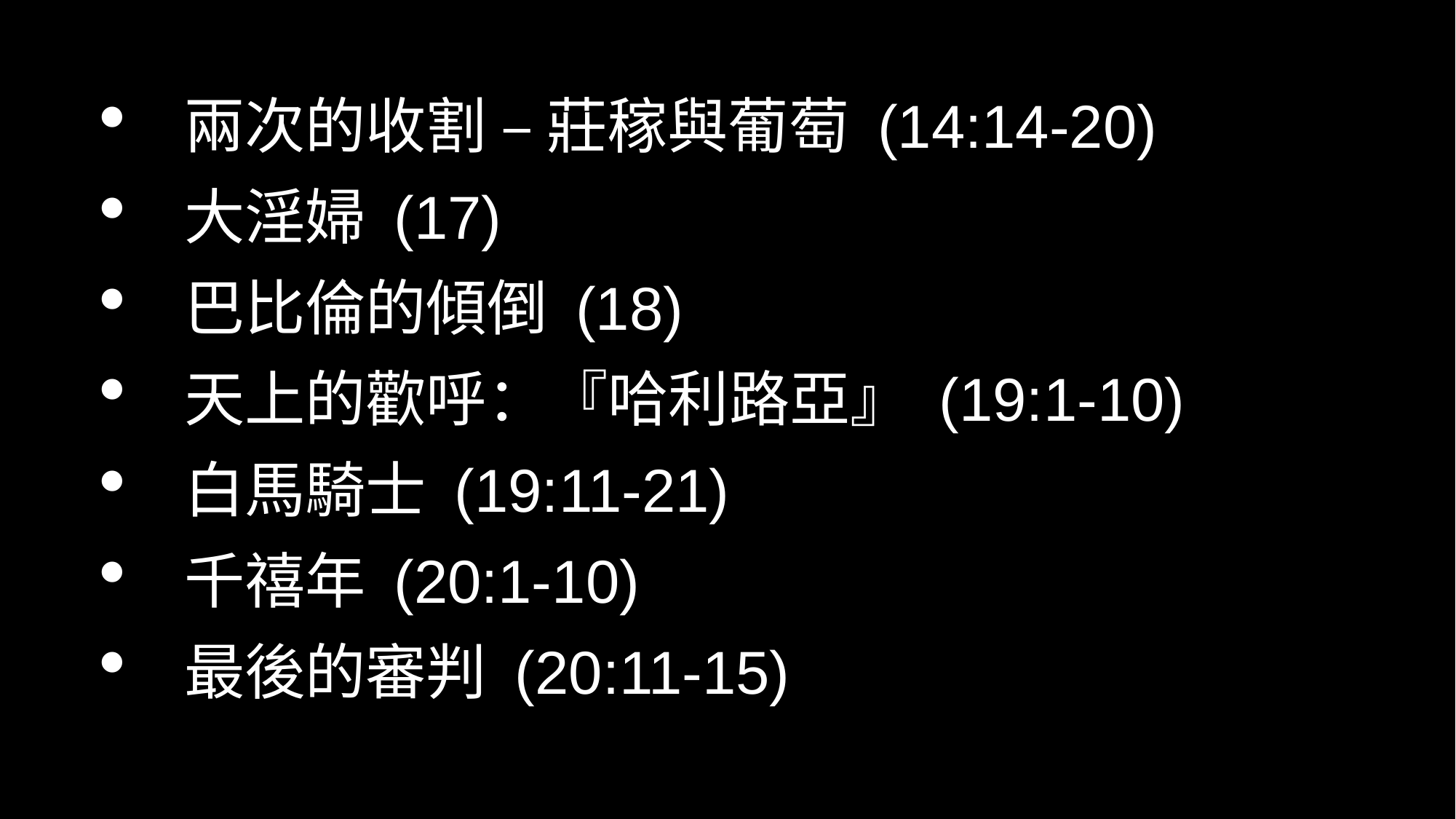

兩次的收割 – 莊稼與葡萄 (14:14-20)
大淫婦 (17)
巴比倫的傾倒 (18)
天上的歡呼：『哈利路亞』 (19:1-10)
白馬騎士 (19:11-21)
千禧年 (20:1-10)
最後的審判 (20:11-15)